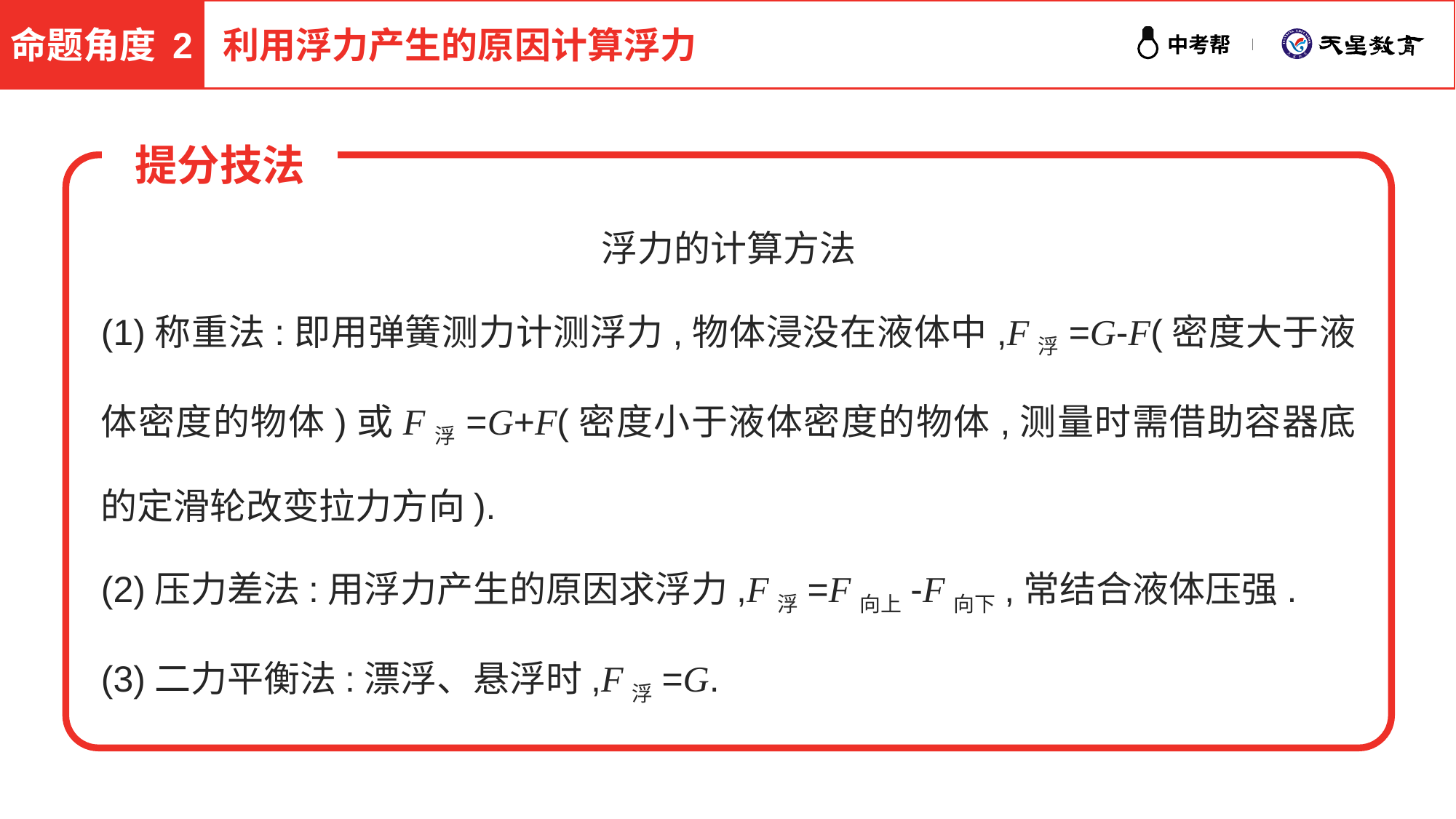

命题角度 2
利用浮力产生的原因计算浮力
提分技法

浮力的计算方法
(1)称重法:即用弹簧测力计测浮力,物体浸没在液体中,F浮=G-F(密度大于液体密度的物体)或F浮=G+F(密度小于液体密度的物体,测量时需借助容器底的定滑轮改变拉力方向).
(2)压力差法:用浮力产生的原因求浮力,F浮=F向上-F向下,常结合液体压强.
(3)二力平衡法:漂浮、悬浮时,F浮=G.